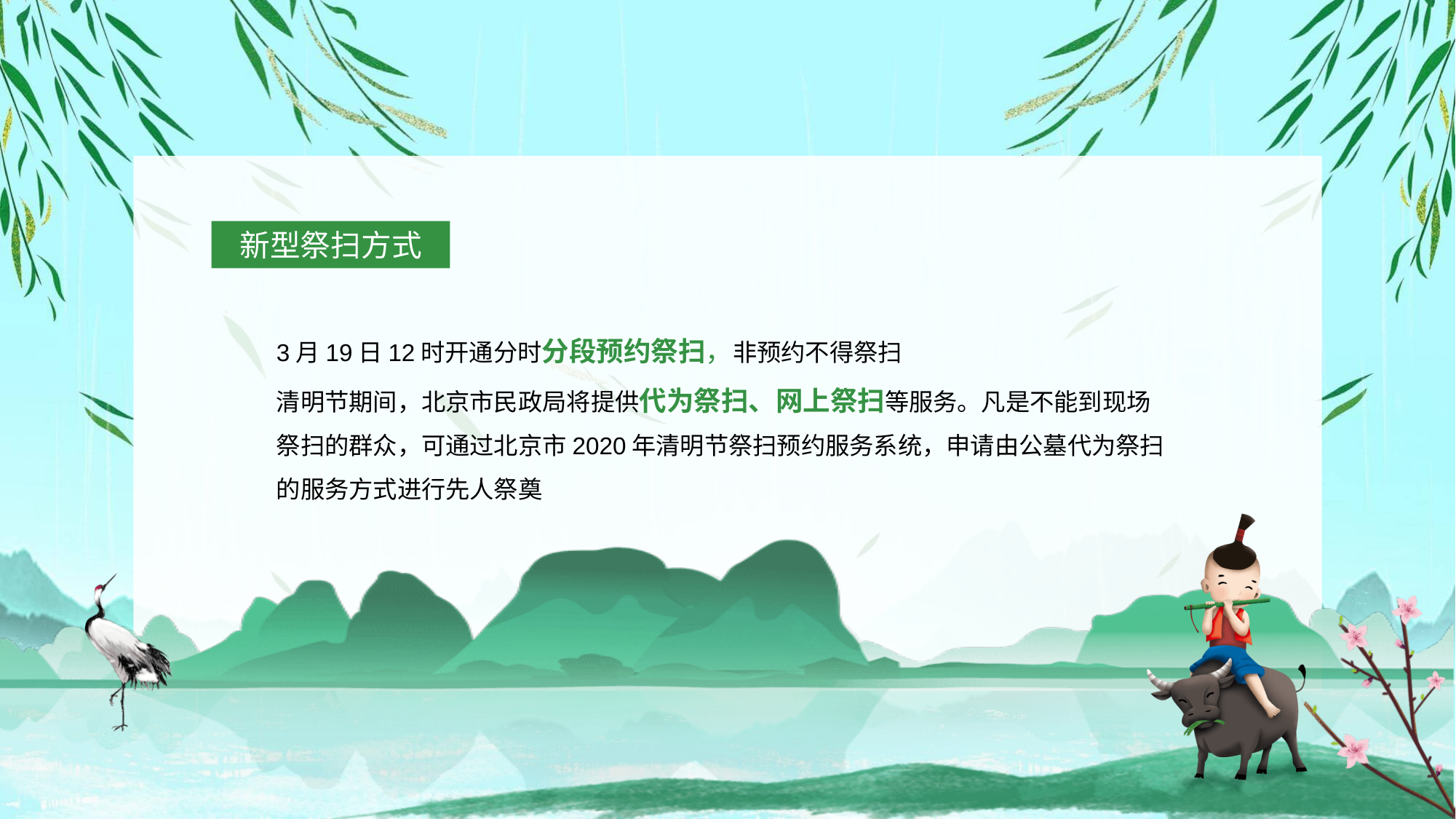

新型祭扫方式
北京
3月19日12时开通分时分段预约祭扫，非预约不得祭扫
清明节期间，北京市民政局将提供代为祭扫、网上祭扫等服务。凡是不能到现场祭扫的群众，可通过北京市2020年清明节祭扫预约服务系统，申请由公墓代为祭扫的服务方式进行先人祭奠